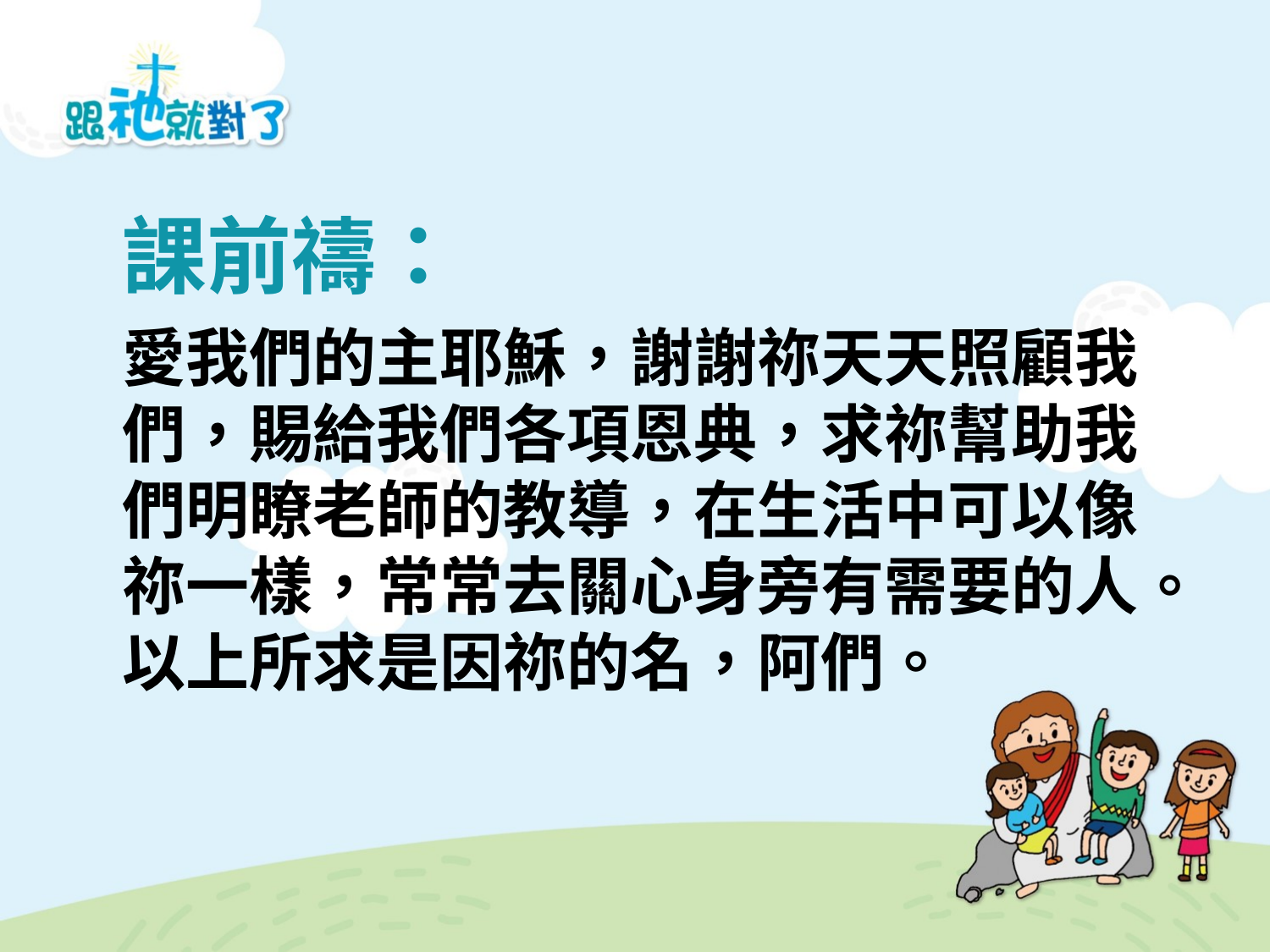

課前禱：
愛我們的主耶穌，謝謝祢天天照顧我們，賜給我們各項恩典，求祢幫助我們明瞭老師的教導，在生活中可以像祢一樣，常常去關心身旁有需要的人。以上所求是因祢的名，阿們。